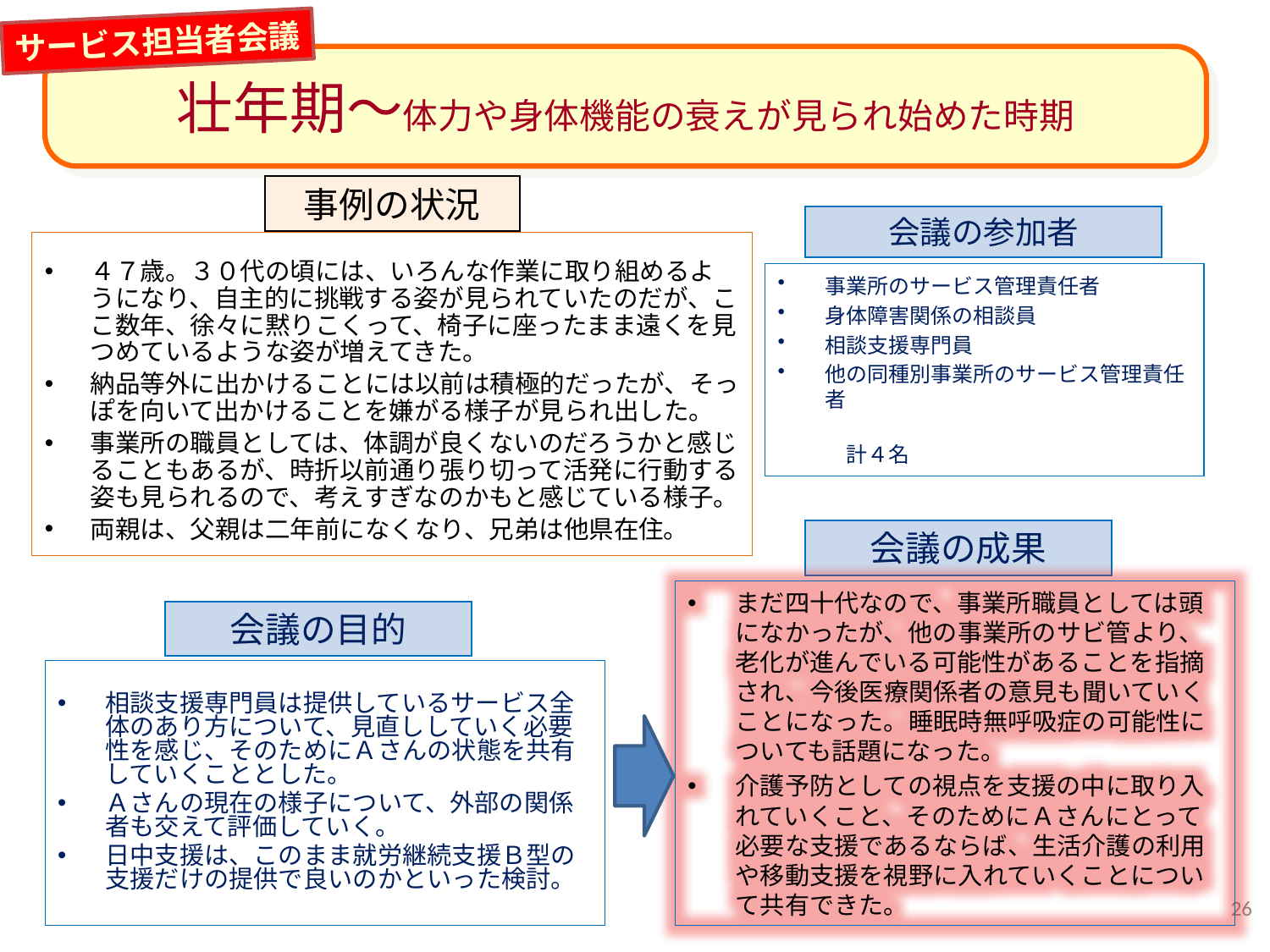

サービス担当者会議
壮年期～体力や身体機能の衰えが見られ始めた時期
事例の状況
会議の参加者

４７歳。３０代の頃には、いろんな作業に取り組めるようになり、自主的に挑戦する姿が見られていたのだが、ここ数年、徐々に黙りこくって、椅子に座ったまま遠くを見つめているような姿が増えてきた。
納品等外に出かけることには以前は積極的だったが、そっぽを向いて出かけることを嫌がる様子が見られ出した。
事業所の職員としては、体調が良くないのだろうかと感じることもあるが、時折以前通り張り切って活発に行動する姿も見られるので、考えすぎなのかもと感じている様子。
両親は、父親は二年前になくなり、兄弟は他県在住。
事業所のサービス管理責任者
身体障害関係の相談員
相談支援専門員
他の同種別事業所のサービス管理責任者
　　　　　　　　　　　　　　　　　　　　計４名
会議の成果
まだ四十代なので、事業所職員としては頭になかったが、他の事業所のサビ管より、老化が進んでいる可能性があることを指摘され、今後医療関係者の意見も聞いていくことになった。睡眠時無呼吸症の可能性についても話題になった。
介護予防としての視点を支援の中に取り入れていくこと、そのためにＡさんにとって必要な支援であるならば、生活介護の利用や移動支援を視野に入れていくことについて共有できた。
会議の目的
相談支援専門員は提供しているサービス全体のあり方について、見直ししていく必要性を感じ、そのためにＡさんの状態を共有していくこととした。
Ａさんの現在の様子について、外部の関係者も交えて評価していく。
日中支援は、このまま就労継続支援Ｂ型の支援だけの提供で良いのかといった検討。

26